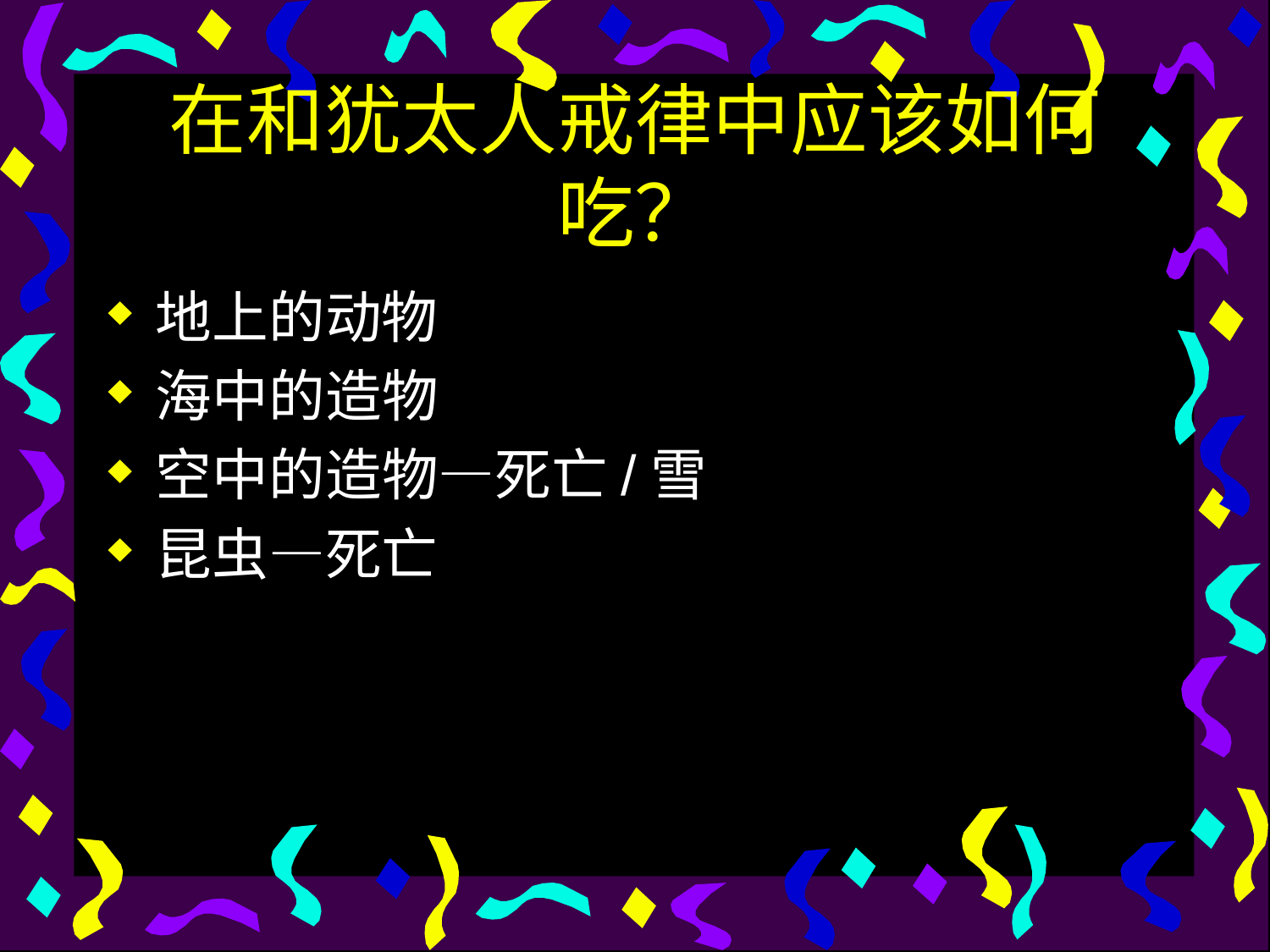

# 在和犹太人戒律中应该如何吃？
地上的动物
海中的造物
空中的造物—死亡/雪
昆虫—死亡